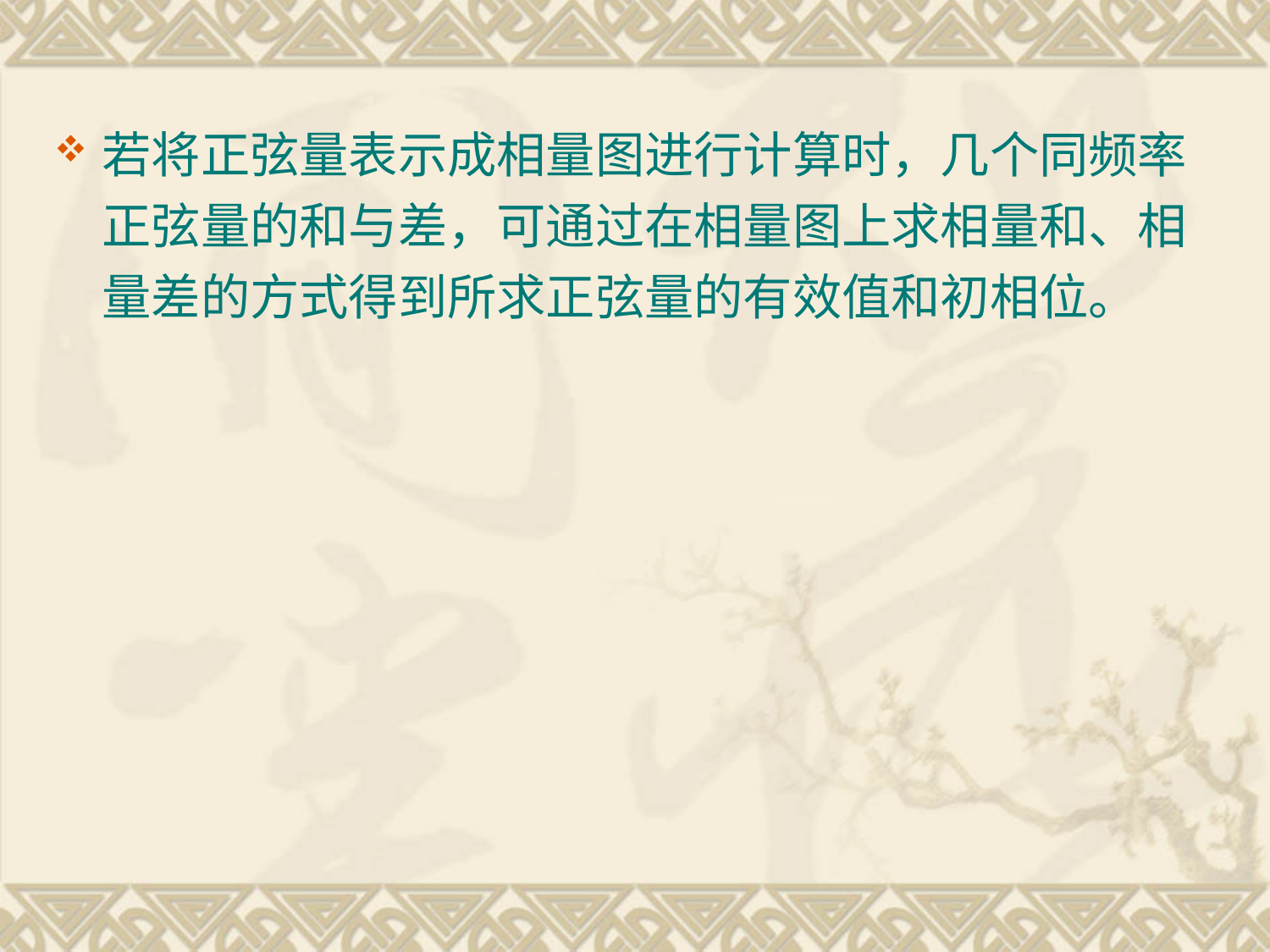

若将正弦量表示成相量图进行计算时，几个同频率正弦量的和与差，可通过在相量图上求相量和、相量差的方式得到所求正弦量的有效值和初相位。